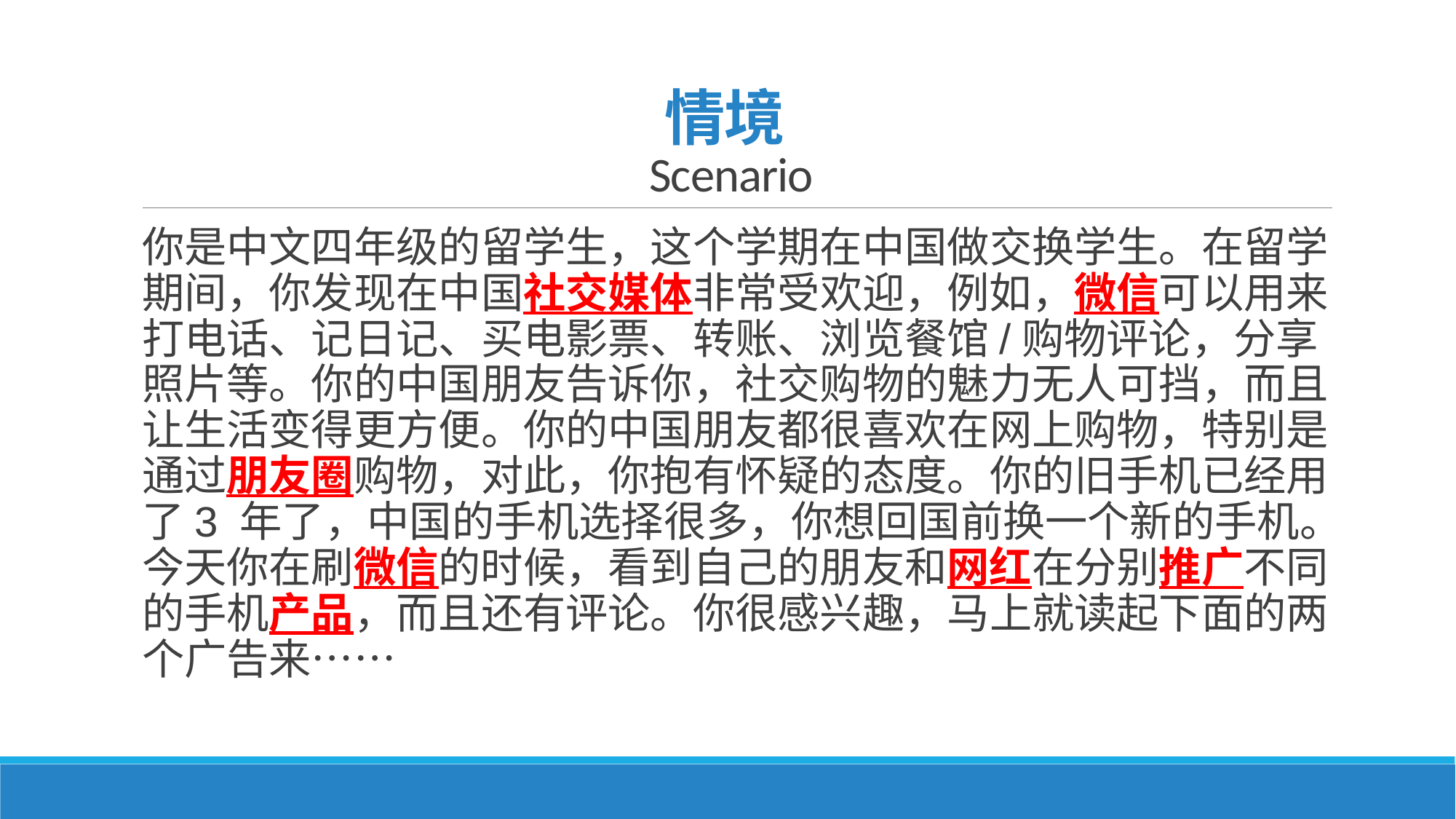

# 情境 Scenario
你是中文四年级的留学生，这个学期在中国做交换学生。在留学期间，你发现在中国社交媒体非常受欢迎，例如，微信可以用来打电话、记日记、买电影票、转账、浏览餐馆/购物评论，分享照片等。你的中国朋友告诉你，社交购物的魅力无人可挡，而且让生活变得更方便。你的中国朋友都很喜欢在网上购物，特别是通过朋友圈购物，对此，你抱有怀疑的态度。你的旧手机已经用了3 年了，中国的手机选择很多，你想回国前换一个新的手机。今天你在刷微信的时候，看到自己的朋友和网红在分别推广不同的手机产品，而且还有评论。你很感兴趣，马上就读起下面的两个广告来……